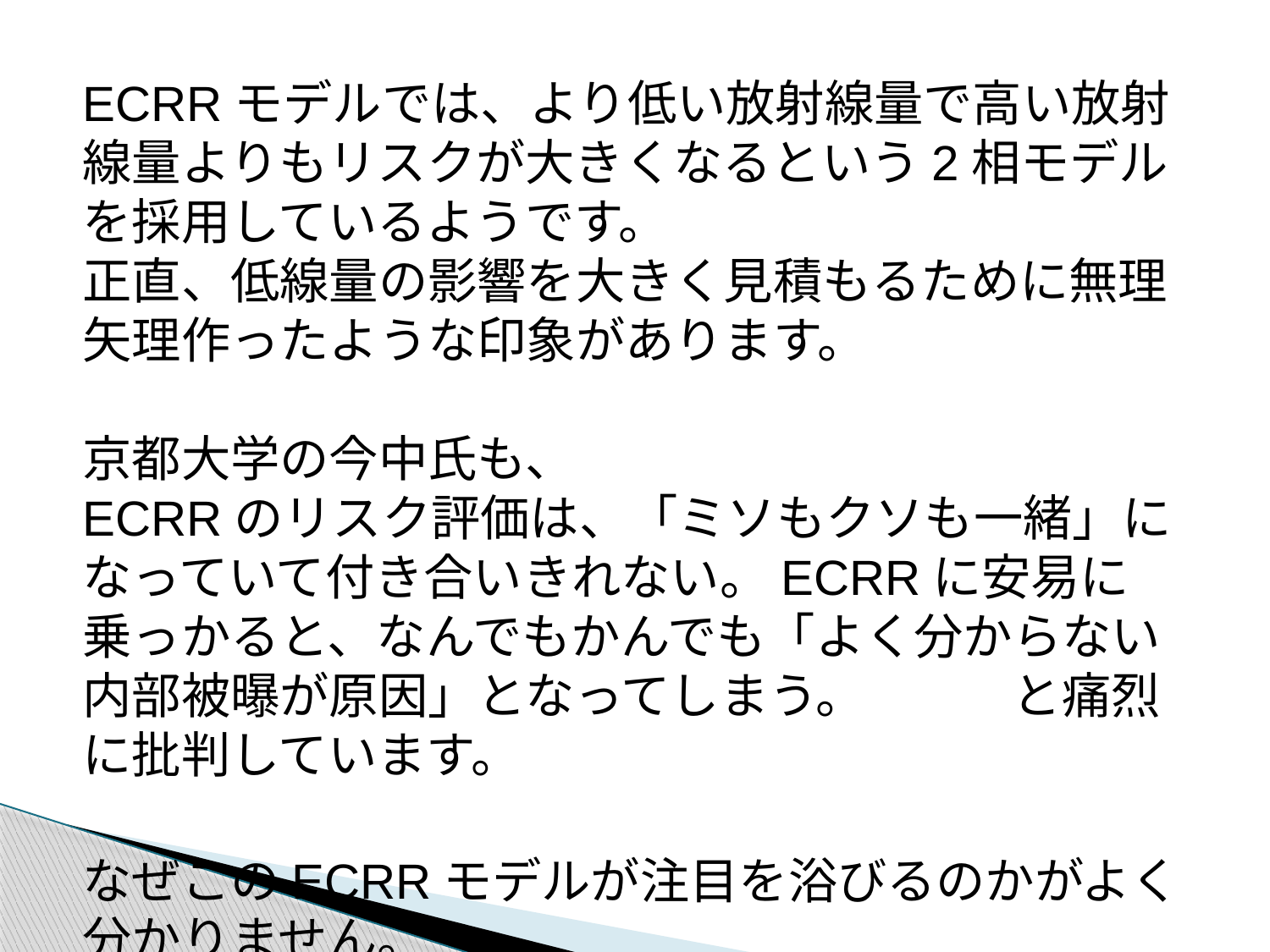

ECRRモデルでは、より低い放射線量で高い放射線量よりもリスクが大きくなるという2相モデルを採用しているようです。
正直、低線量の影響を大きく見積もるために無理矢理作ったような印象があります。
京都大学の今中氏も、
ECRRのリスク評価は、「ミソもクソも一緒」になっていて付き合いきれない。ECRRに安易に乗っかると、なんでもかんでも「よく分からない内部被曝が原因」となってしまう。　　　と痛烈に批判しています。
なぜこのECRRモデルが注目を浴びるのかがよく分かりません。